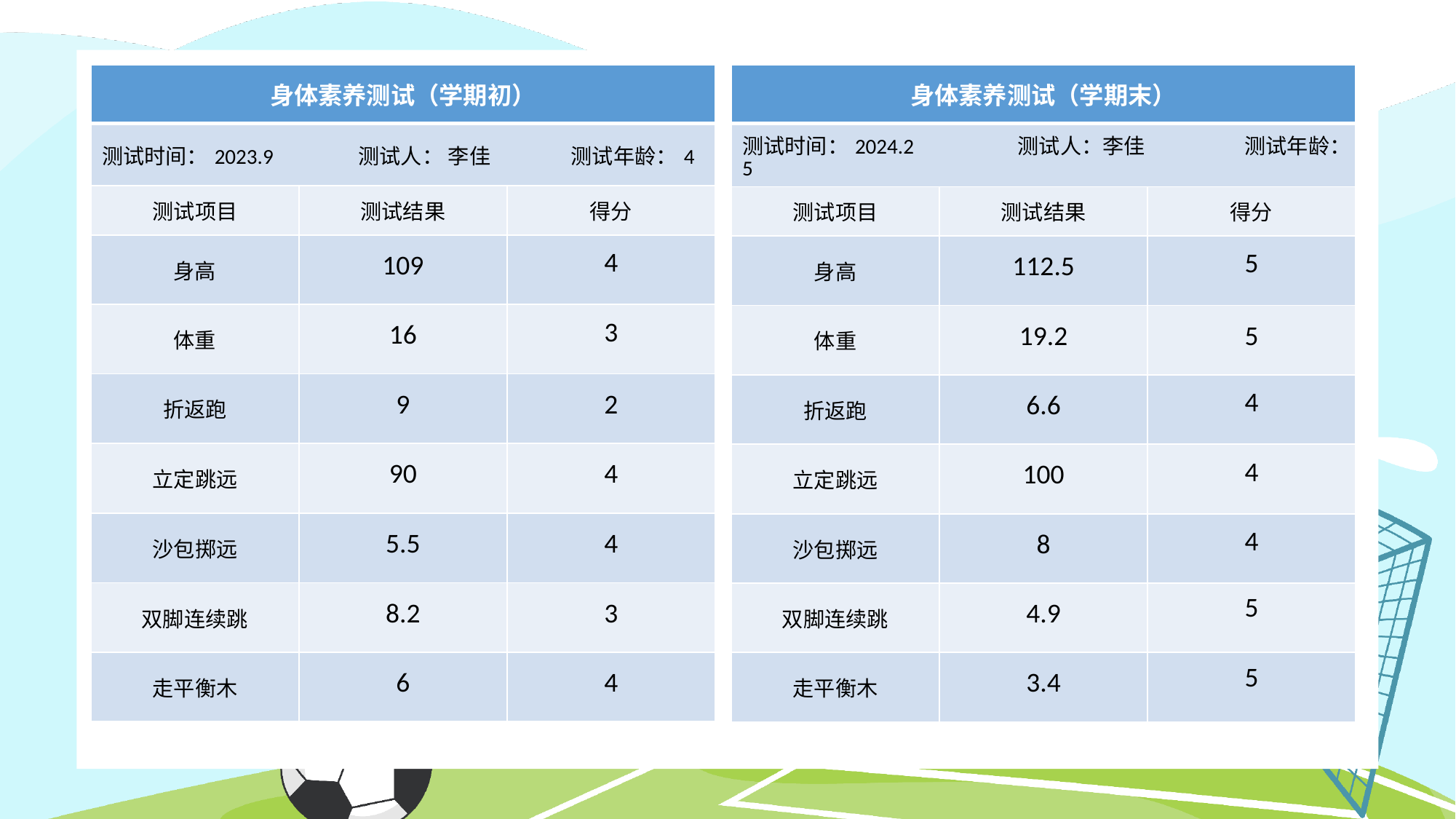

| 身体素养测试（学期初） |  |  |
| --- | --- | --- |
| 测试时间：2023.9 测试人： 李佳 测试年龄：4 |  |  |
| 测试项目 | 测试结果 | 得分 |
| 身高 | 109 | 4 |
| 体重 | 16 | 3 |
| 折返跑 | 9 | 2 |
| 立定跳远 | 90 | 4 |
| 沙包掷远 | 5.5 | 4 |
| 双脚连续跳 | 8.2 | 3 |
| 走平衡木 | 6 | 4 |
| 身体素养测试（学期末） |  |  |
| --- | --- | --- |
| 测试时间：2024.2 测试人：李佳 测试年龄：5 |  |  |
| 测试项目 | 测试结果 | 得分 |
| 身高 | 112.5 | 5 |
| 体重 | 19.2 | 5 |
| 折返跑 | 6.6 | 4 |
| 立定跳远 | 100 | 4 |
| 沙包掷远 | 8 | 4 |
| 双脚连续跳 | 4.9 | 5 |
| 走平衡木 | 3.4 | 5 |